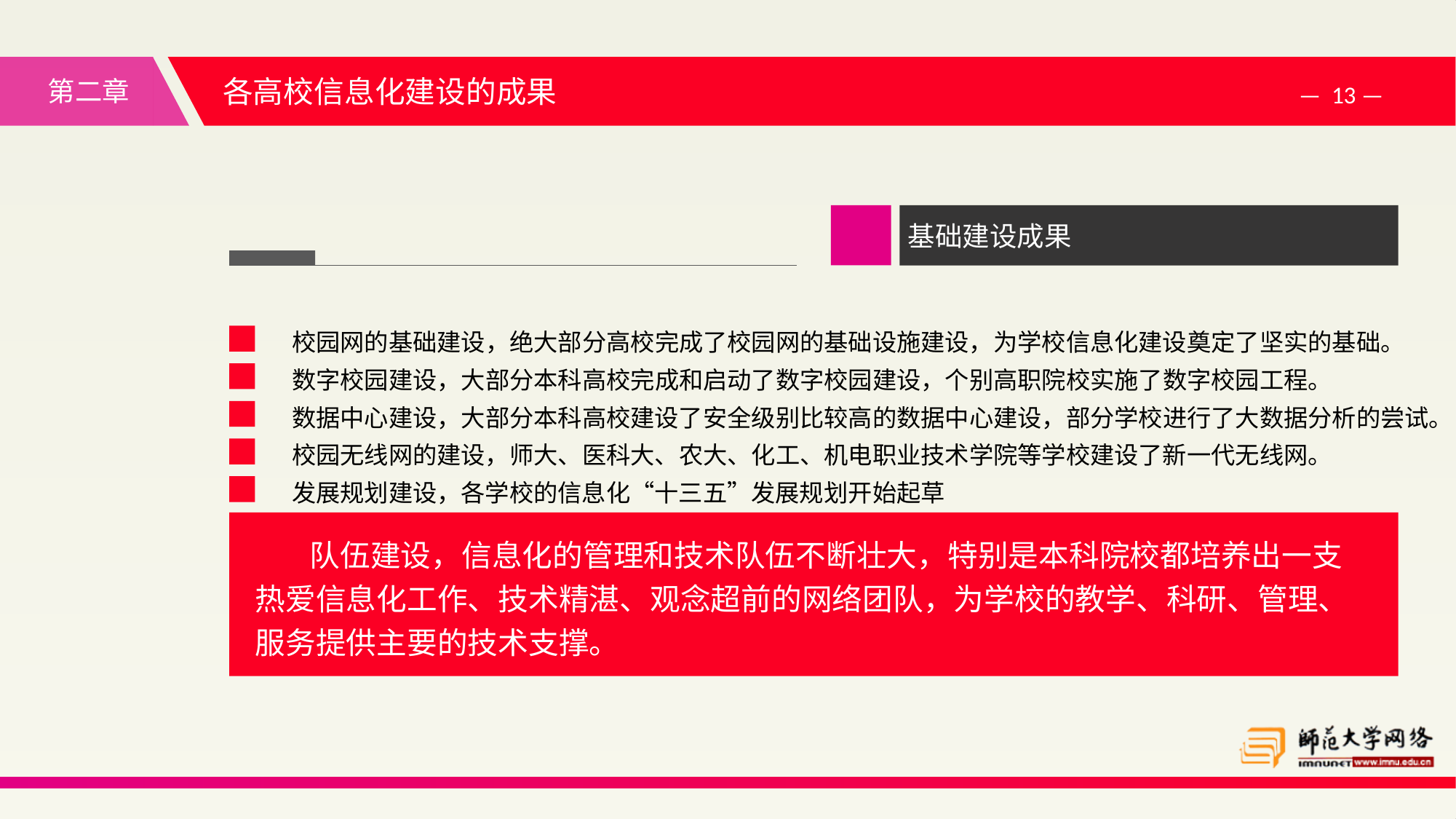

基础建设成果

校园网的基础建设，绝大部分高校完成了校园网的基础设施建设，为学校信息化建设奠定了坚实的基础。
数字校园建设，大部分本科高校完成和启动了数字校园建设，个别高职院校实施了数字校园工程。
数据中心建设，大部分本科高校建设了安全级别比较高的数据中心建设，部分学校进行了大数据分析的尝试。
校园无线网的建设，师大、医科大、农大、化工、机电职业技术学院等学校建设了新一代无线网。
发展规划建设，各学校的信息化“十三五”发展规划开始起草

队伍建设，信息化的管理和技术队伍不断壮大，特别是本科院校都培养出一支热爱信息化工作、技术精湛、观念超前的网络团队，为学校的教学、科研、管理、服务提供主要的技术支撑。